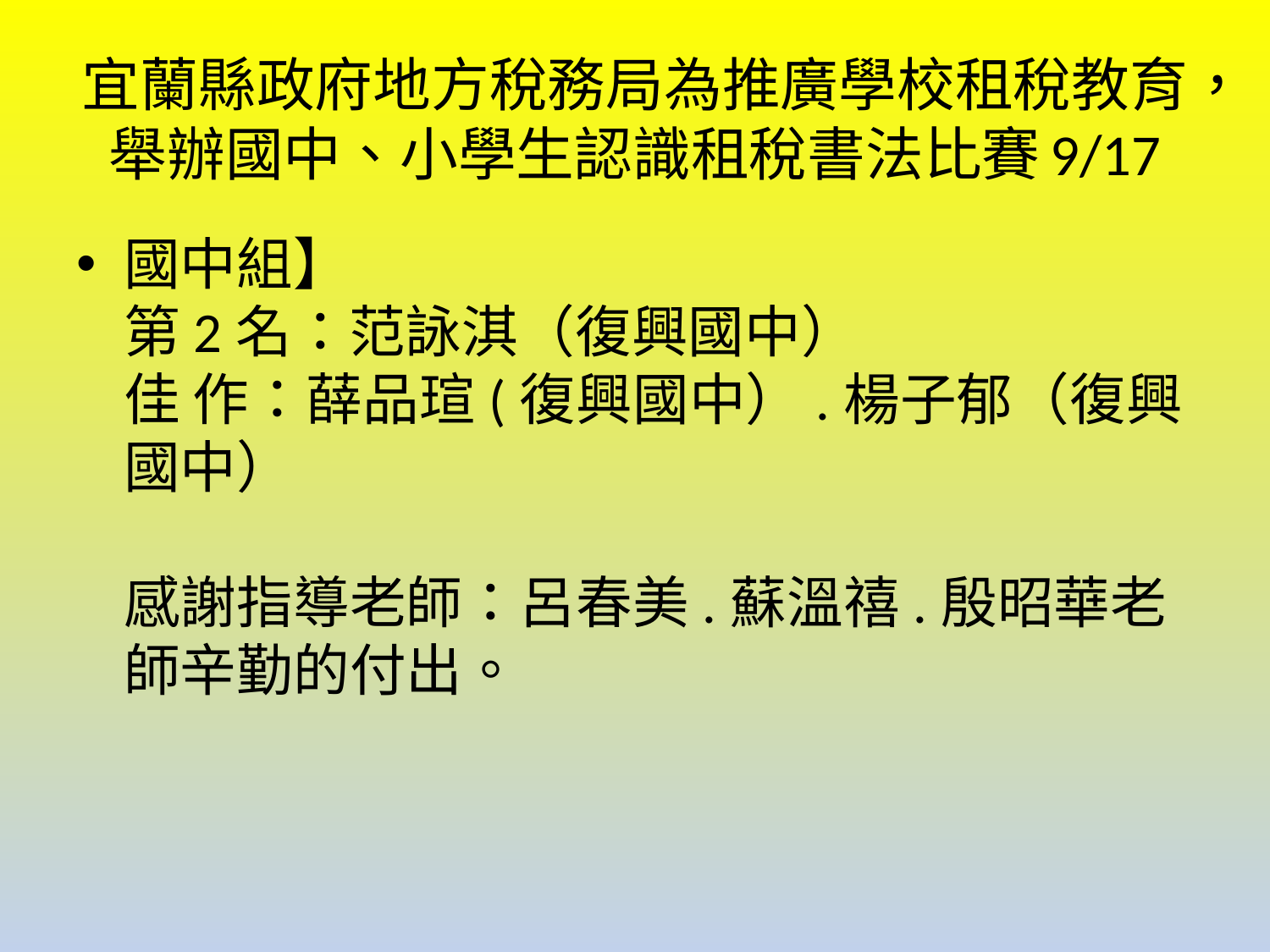

# 宜蘭縣政府地方稅務局為推廣學校租稅教育，舉辦國中、小學生認識租稅書法比賽9/17
國中組】
第2名：范詠淇（復興國中）
佳 作：薛品瑄(復興國中）.楊子郁（復興國中）
感謝指導老師：呂春美.蘇溫禧.殷昭華老師辛勤的付出。